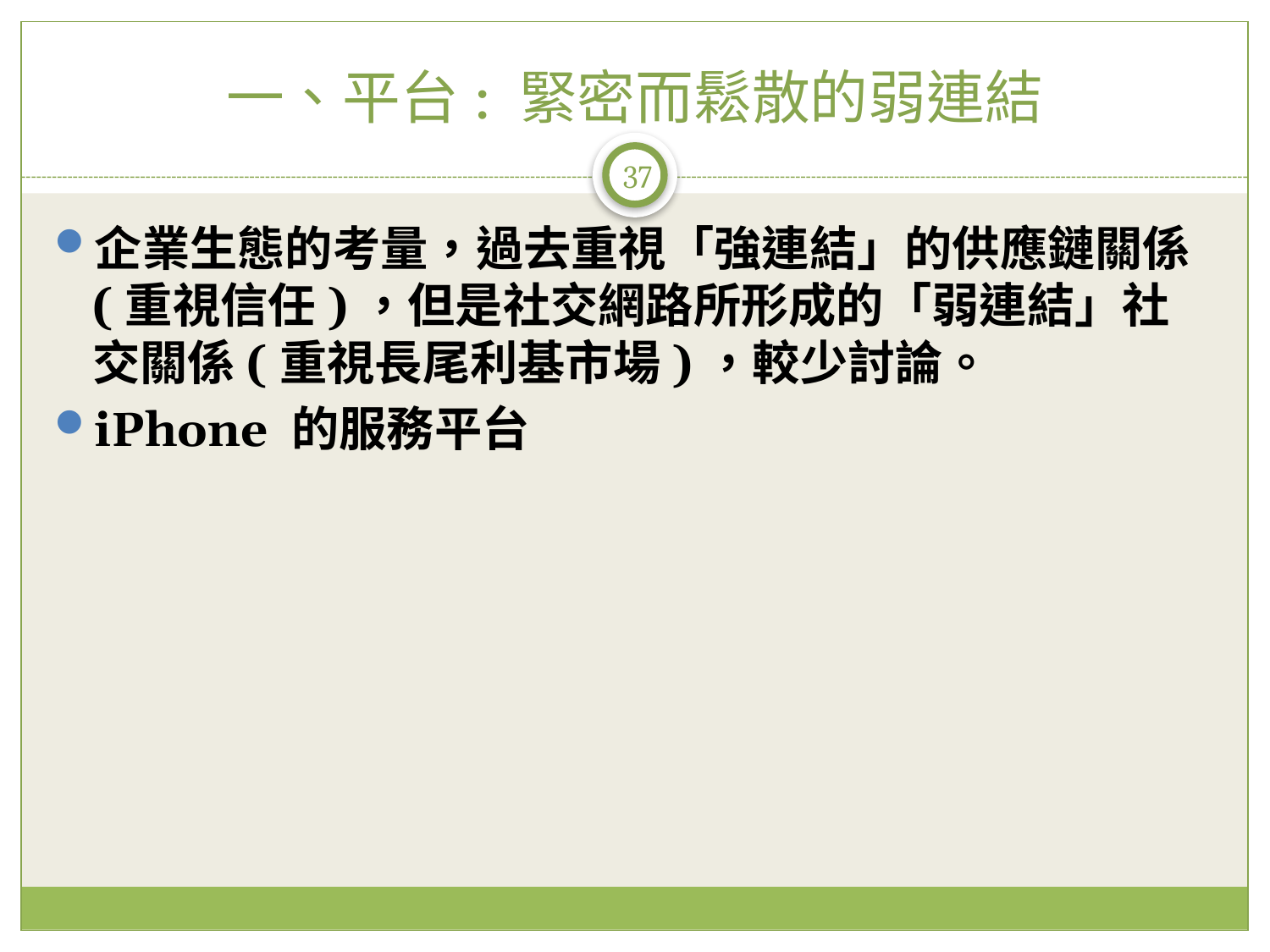

# 一、平台: 緊密而鬆散的弱連結
37
企業生態的考量，過去重視「強連結」的供應鏈關係(重視信任)，但是社交網路所形成的「弱連結」社交關係(重視長尾利基市場)，較少討論。
iPhone 的服務平台